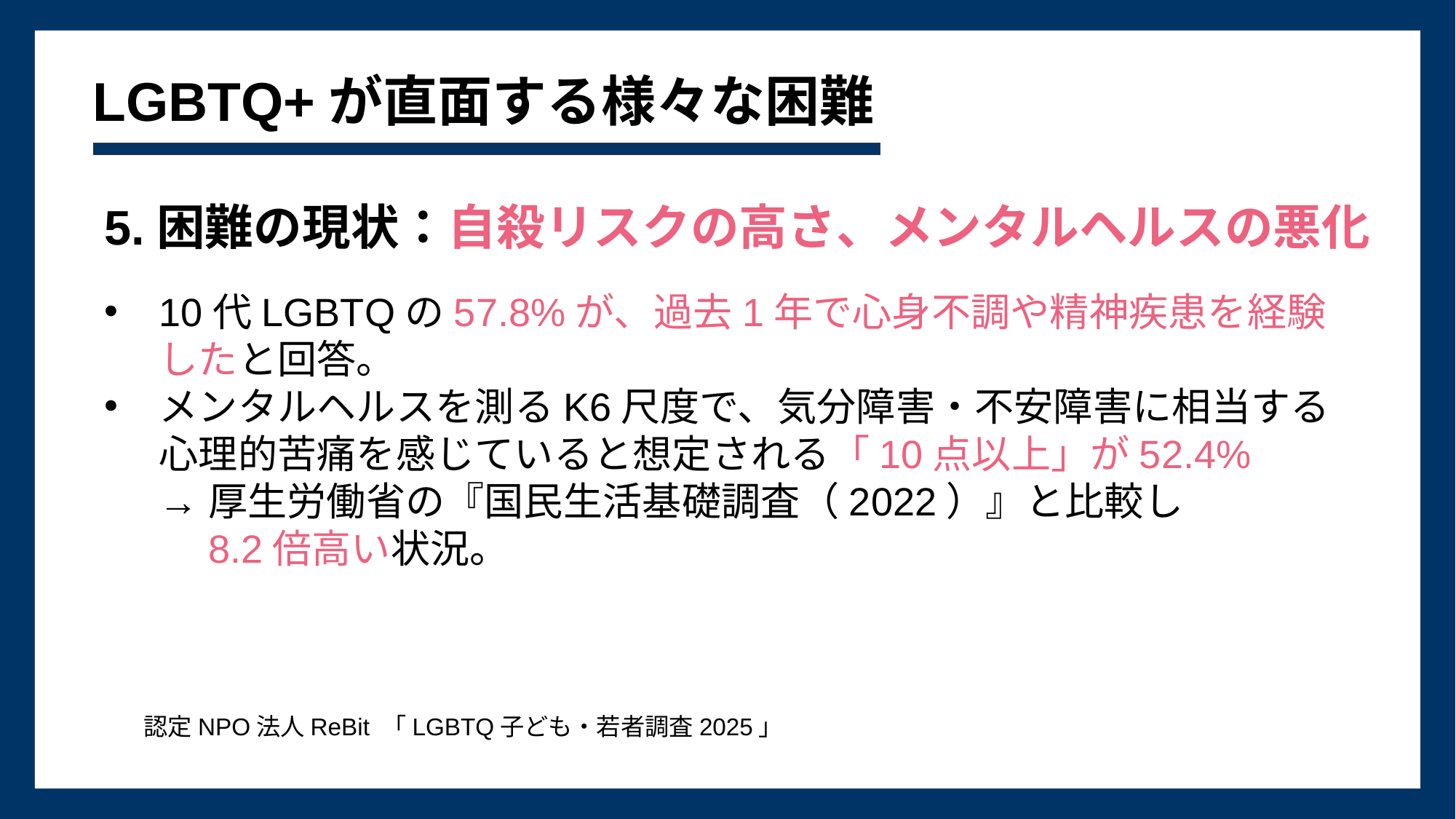

# LGBTQ+が直面する様々な困難

5.困難の現状：自殺リスクの高さ、メンタルヘルスの悪化
10代LGBTQの57.8%が、過去1年で心身不調や精神疾患を経験したと回答。
メンタルヘルスを測るK6尺度で、気分障害・不安障害に相当する心理的苦痛を感じていると想定される「10点以上」が52.4%
→厚生労働省の『国民生活基礎調査（2022）』と比較し
　8.2倍高い状況。
認定NPO法人ReBit 「LGBTQ子ども・若者調査2025」